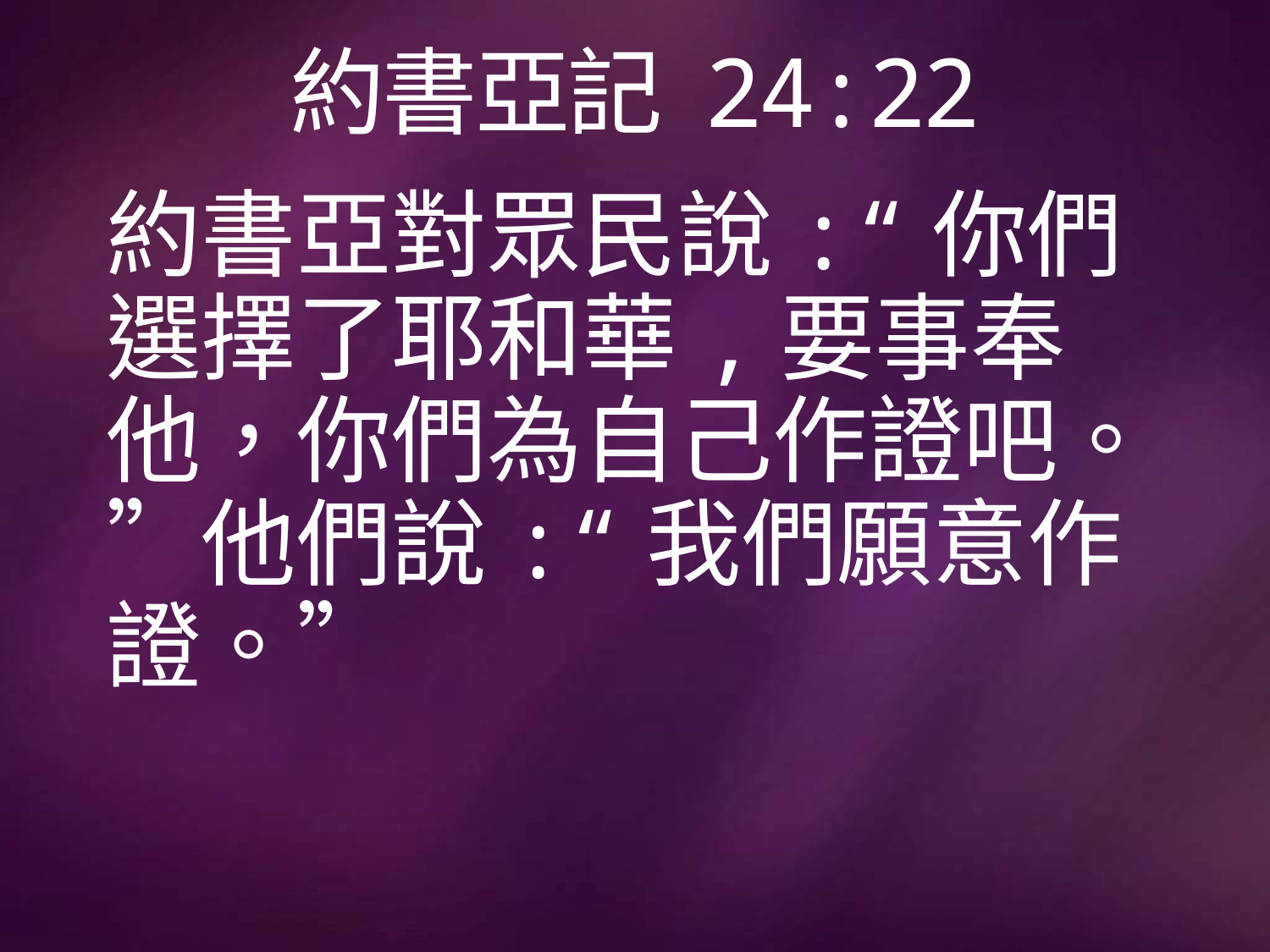

# 約書亞記 24:22
約書亞對眾民說:“你們選擇了耶和華,要事奉他，你們為自己作證吧。”他們說:“我們願意作證。”